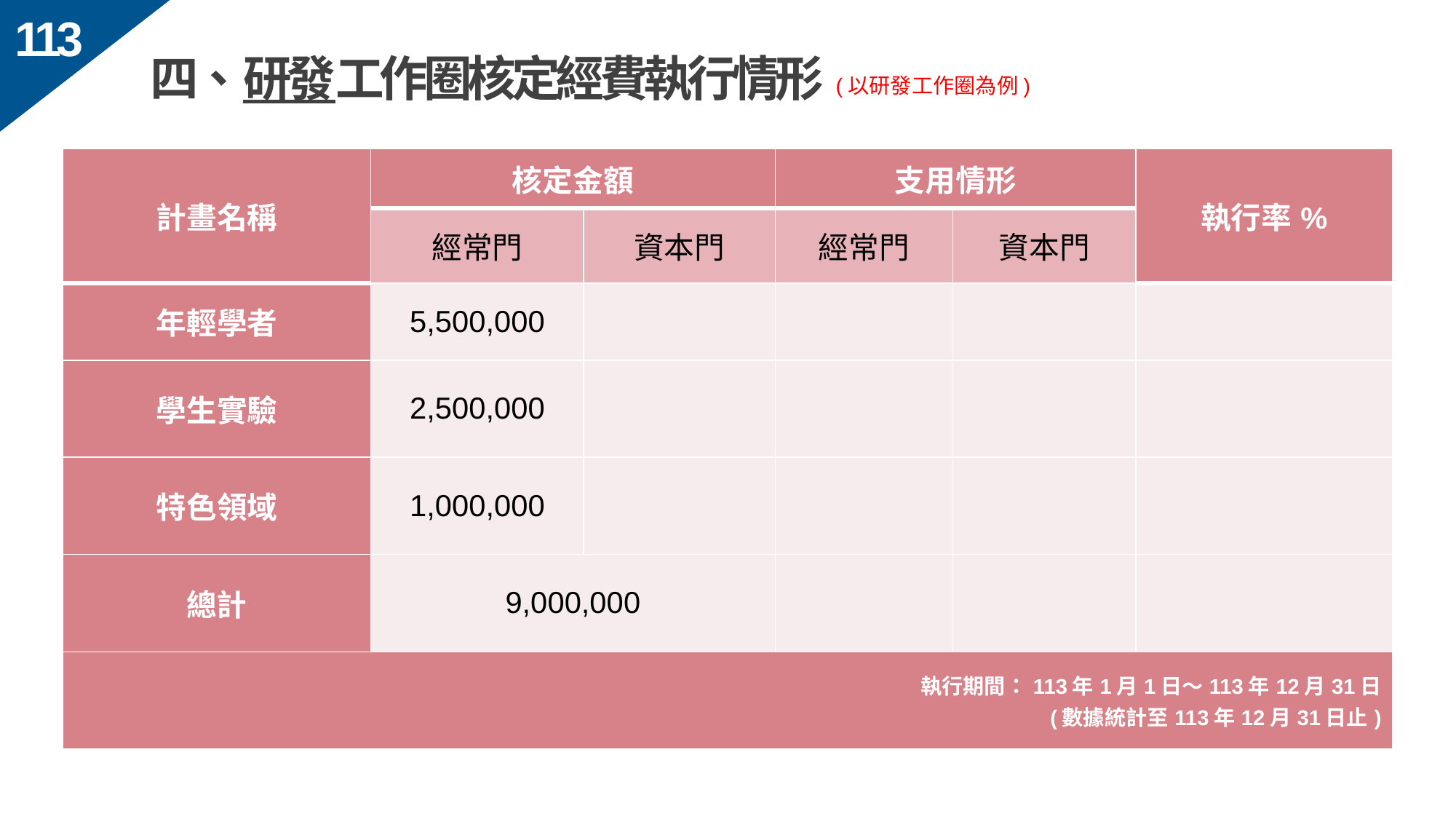

113
四、研發工作圈核定經費執行情形
(以研發工作圈為例)
| 計畫名稱 | 核定金額 |  | 支用情形 |  | 執行率% |
| --- | --- | --- | --- | --- | --- |
|  | 經常門 | 資本門 | 經常門 | 資本門 |  |
| 年輕學者 | 5,500,000 |  |  |  |  |
| 學生實驗 | 2,500,000 |  |  |  |  |
| 特色領域 | 1,000,000 |  |  |  |  |
| 總計 | 9,000,000 |  |  |  |  |
| 執行期間：113年1月1日～113年12月31日 (數據統計至113年12月31日止) |  |  |  |  |  |